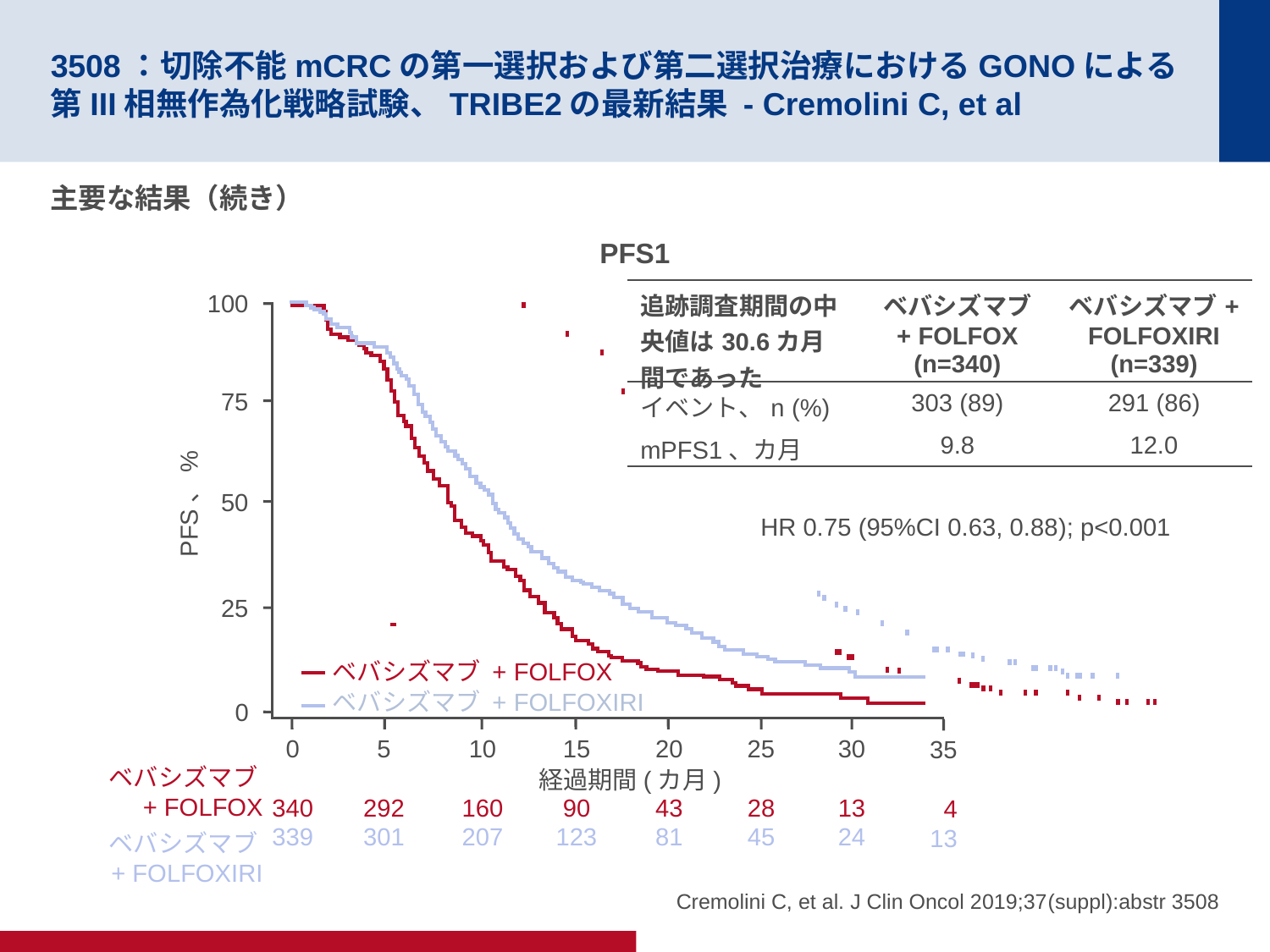

# 3508：切除不能mCRCの第一選択および第二選択治療におけるGONOによる第III相無作為化戦略試験、TRIBE2の最新結果 - Cremolini C, et al
主要な結果（続き）

PFS1
| 追跡調査期間の中央値は30.6カ月間であった | ベバシズマブ + FOLFOX (n=340) | ベバシズマブ+ FOLFOXIRI (n=339) |
| --- | --- | --- |
| イベント、n (%) | 303 (89) | 291 (86) |
| mPFS1、カ月 | 9.8 | 12.0 |
100

75

50

25

ベバシズマブ + FOLFOX
ベバシズマブ + FOLFOXIRI
0

0

340
339

5

292
301

10

160
207

15

90
123

20

43
81

25

28
45

30

13
24
35

4
13
経過期間(カ月)
HR 0.75 (95%CI 0.63, 0.88); p<0.001

PFS、%
ベバシズマブ
+ FOLFOX

ベバシズマブ
+ FOLFOXIRI
Cremolini C, et al. J Clin Oncol 2019;37(suppl):abstr 3508